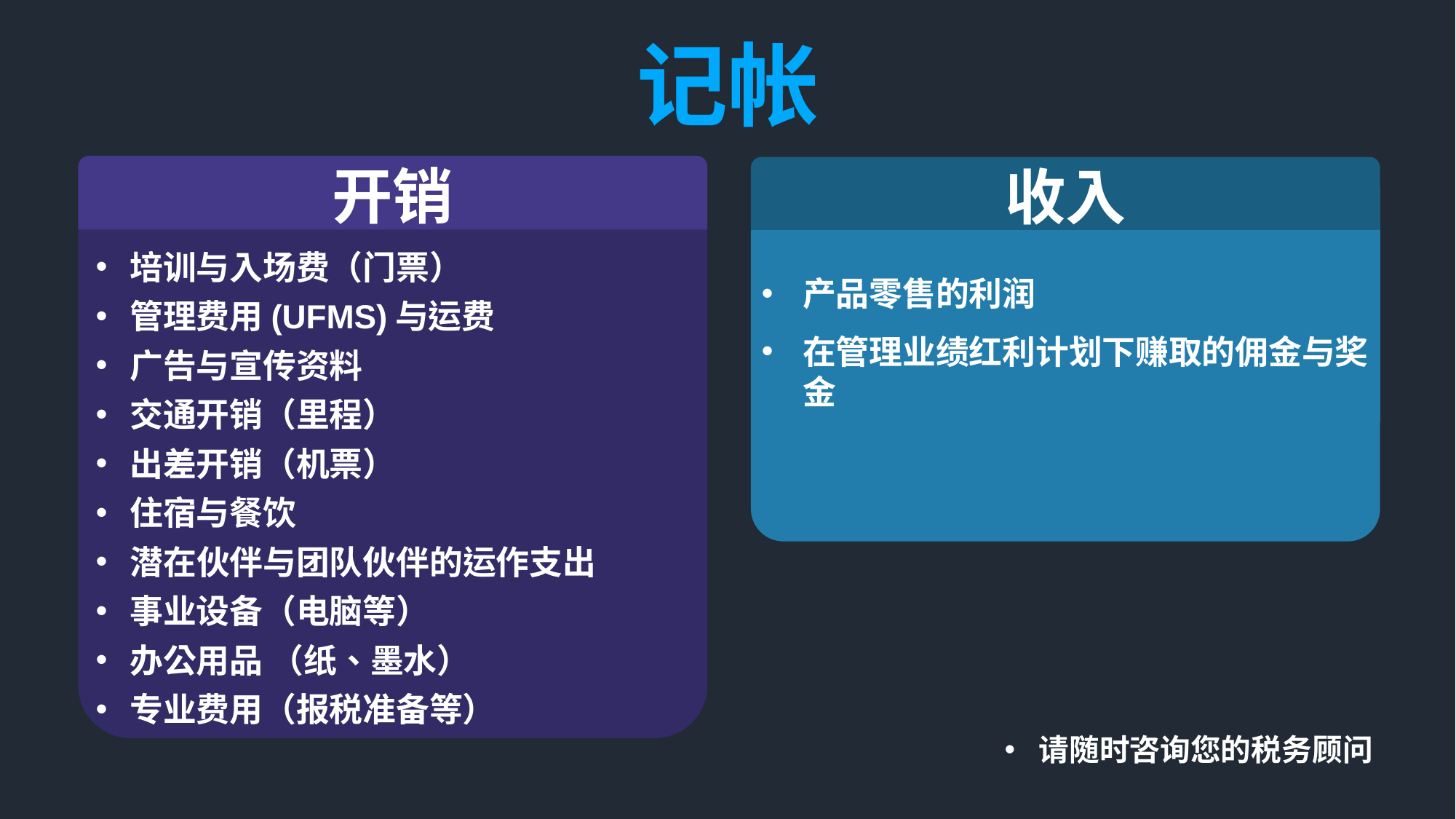

记帐
开销

培训与入场费（门票）
管理费用(UFMS)与运费
广告与宣传资料
交通开销（里程）
出差开销（机票）
住宿与餐饮
潜在伙伴与团队伙伴的运作支出
事业设备（电脑等）
办公用品 （纸、墨水）
专业费用（报税准备等）

收入

产品零售的利润
在管理业绩红利计划下赚取的佣金与奖金
请随时咨询您的税务顾问